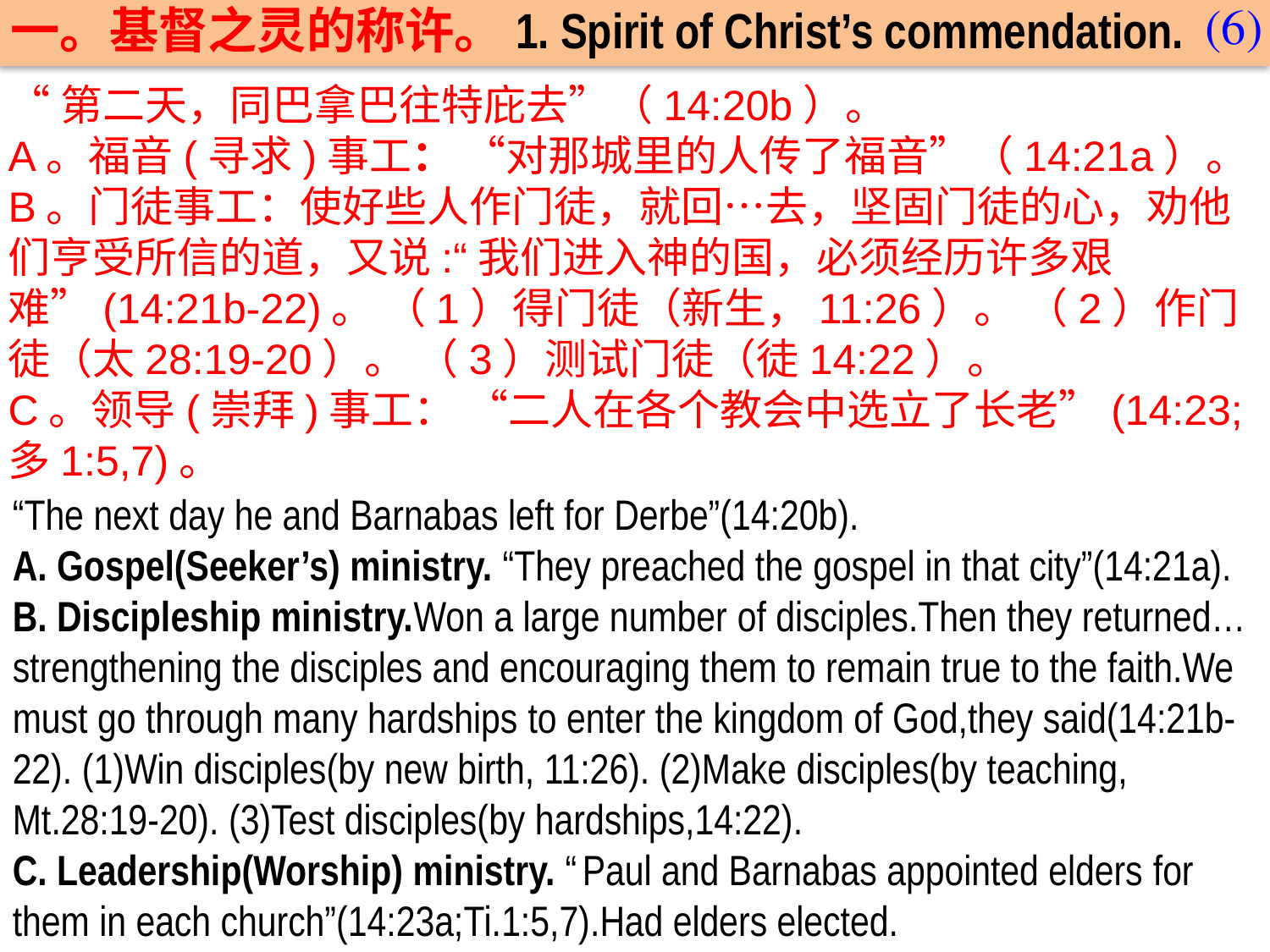

(6)
一。基督之灵的称许。1. Spirit of Christ’s commendation.

“第二天，同巴拿巴往特庇去”（14:20b）。
A。福音(寻求)事工： “对那城里的人传了福音”（14:21a）。
B。门徒事工：使好些人作门徒，就回…去，坚固门徒的心，劝他们亨受所信的道，又说:“我们进入神的国，必须经历许多艰难”(14:21b-22)。 （1）得门徒（新生，11:26）。 （2）作门徒（太28:19-20）。 （3）测试门徒（徒14:22）。
C。领导(崇拜)事工： “二人在各个教会中选立了长老”(14:23; 多1:5,7)。
“The next day he and Barnabas left for Derbe”(14:20b).
A. Gospel(Seeker’s) ministry. “They preached the gospel in that city”(14:21a). B. Discipleship ministry.Won a large number of disciples.Then they returned…strengthening the disciples and encouraging them to remain true to the faith.We must go through many hardships to enter the kingdom of God,they said(14:21b- 22). (1)Win disciples(by new birth, 11:26). (2)Make disciples(by teaching, Mt.28:19-20). (3)Test disciples(by hardships,14:22).
C. Leadership(Worship) ministry. “ Paul and Barnabas appointed elders for them in each church”(14:23a;Ti.1:5,7).Had elders elected.